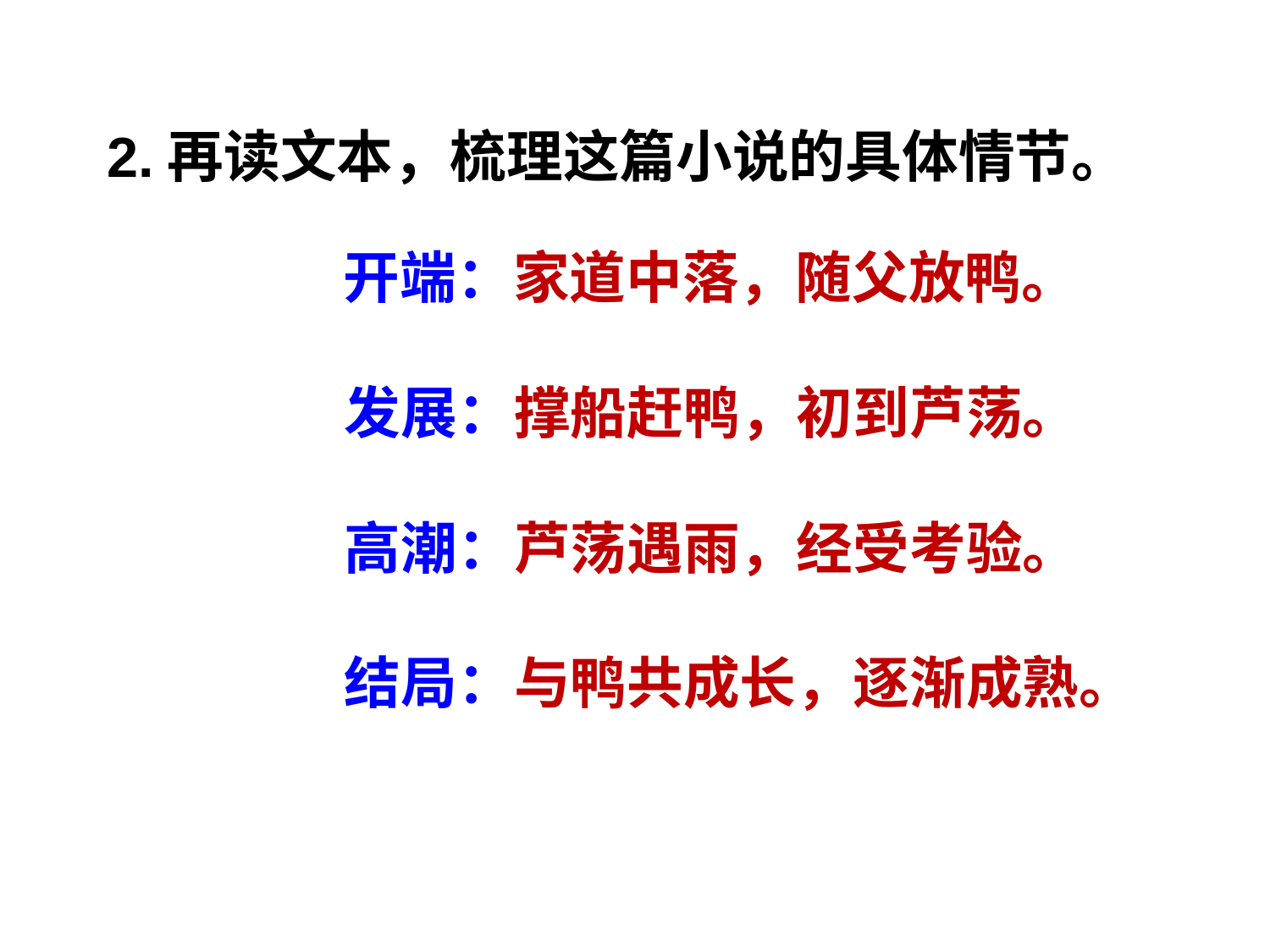

2.再读文本，梳理这篇小说的具体情节。
    开端：家道中落，随父放鸭。

    发展：撑船赶鸭，初到芦荡。

    高潮：芦荡遇雨，经受考验。

    结局：与鸭共成长，逐渐成熟。